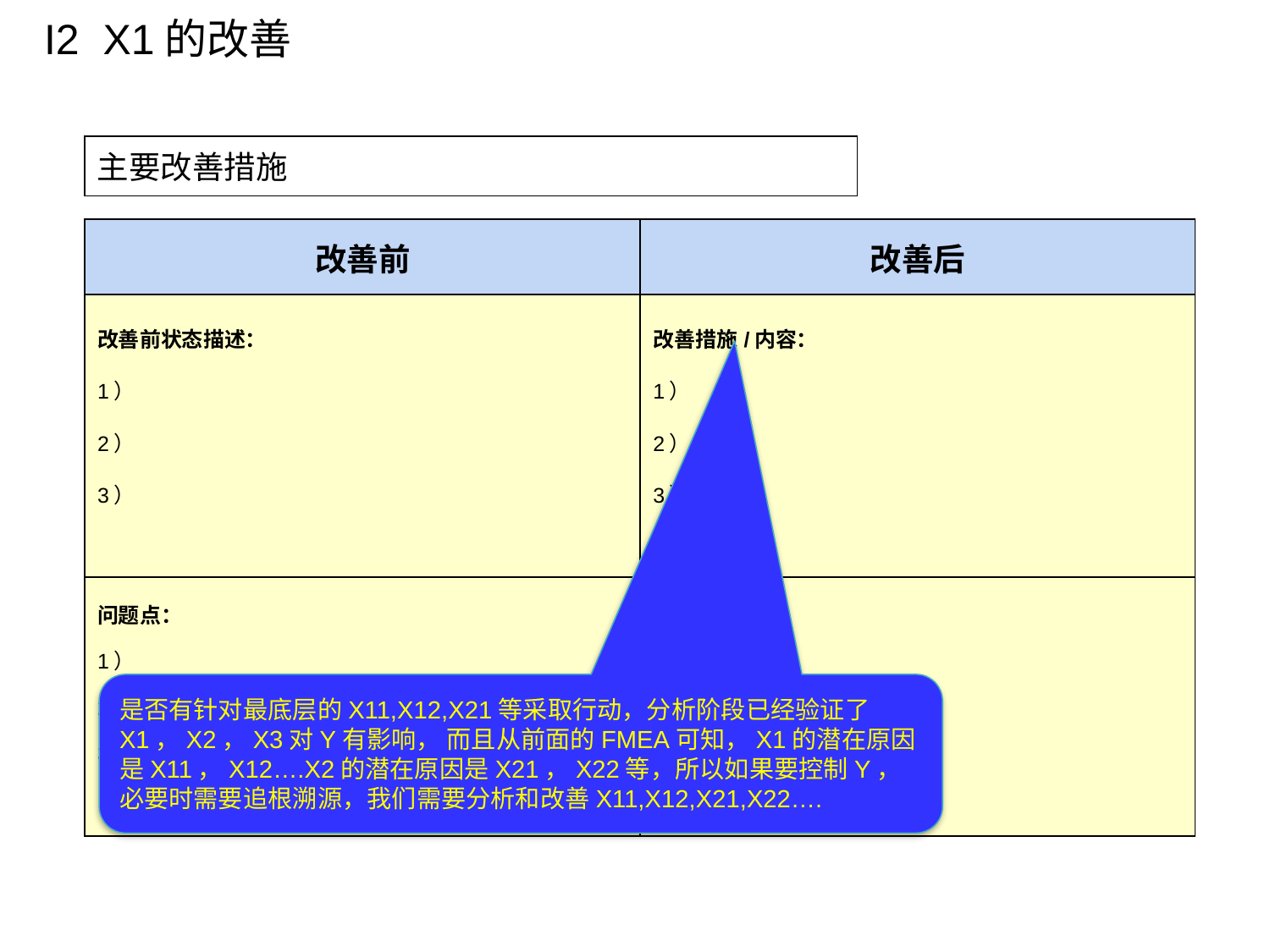

I2  X1的改善
主要改善措施
| 改善前 | 改善后 |
| --- | --- |
| 改善前状态描述： 1） 2） 3） | 改善措施/内容： 1） 2） 3） |
| 问题点： 1） 2） 3） | 改善效果： 1） 2） 3） |
是否有针对最底层的X11,X12,X21等采取行动，分析阶段已经验证了X1，X2，X3对Y有影响， 而且从前面的FMEA可知，X1的潜在原因是X11，X12….X2的潜在原因是X21，X22等，所以如果要控制Y，必要时需要追根溯源，我们需要分析和改善X11,X12,X21,X22….